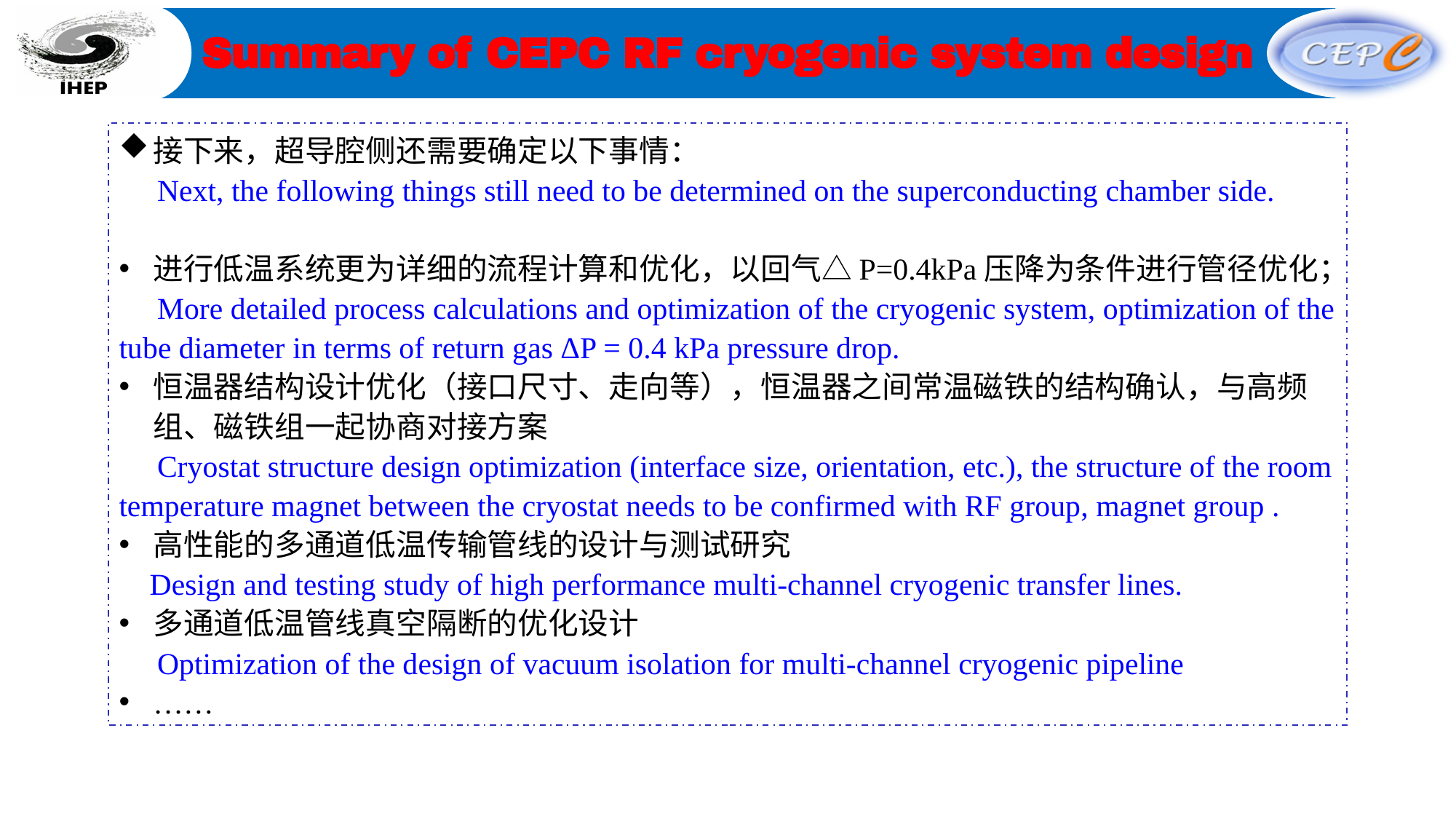

Summary of CEPC RF cryogenic system design
接下来，超导腔侧还需要确定以下事情：
     Next, the following things still need to be determined on the superconducting chamber side.

进行低温系统更为详细的流程计算和优化，以回气△P=0.4kPa压降为条件进行管径优化；
     More detailed process calculations and optimization of the cryogenic system, optimization of the tube diameter in terms of return gas ΔP = 0.4 kPa pressure drop.
恒温器结构设计优化（接口尺寸、走向等），恒温器之间常温磁铁的结构确认，与高频组、磁铁组一起协商对接方案
     Cryostat structure design optimization (interface size, orientation, etc.), the structure of the room temperature magnet between the cryostat needs to be confirmed with RF group, magnet group .
高性能的多通道低温传输管线的设计与测试研究
    Design and testing study of high performance multi-channel cryogenic transfer lines.
多通道低温管线真空隔断的优化设计
     Optimization of the design of vacuum isolation for multi-channel cryogenic pipeline
……
加速器中心低温组